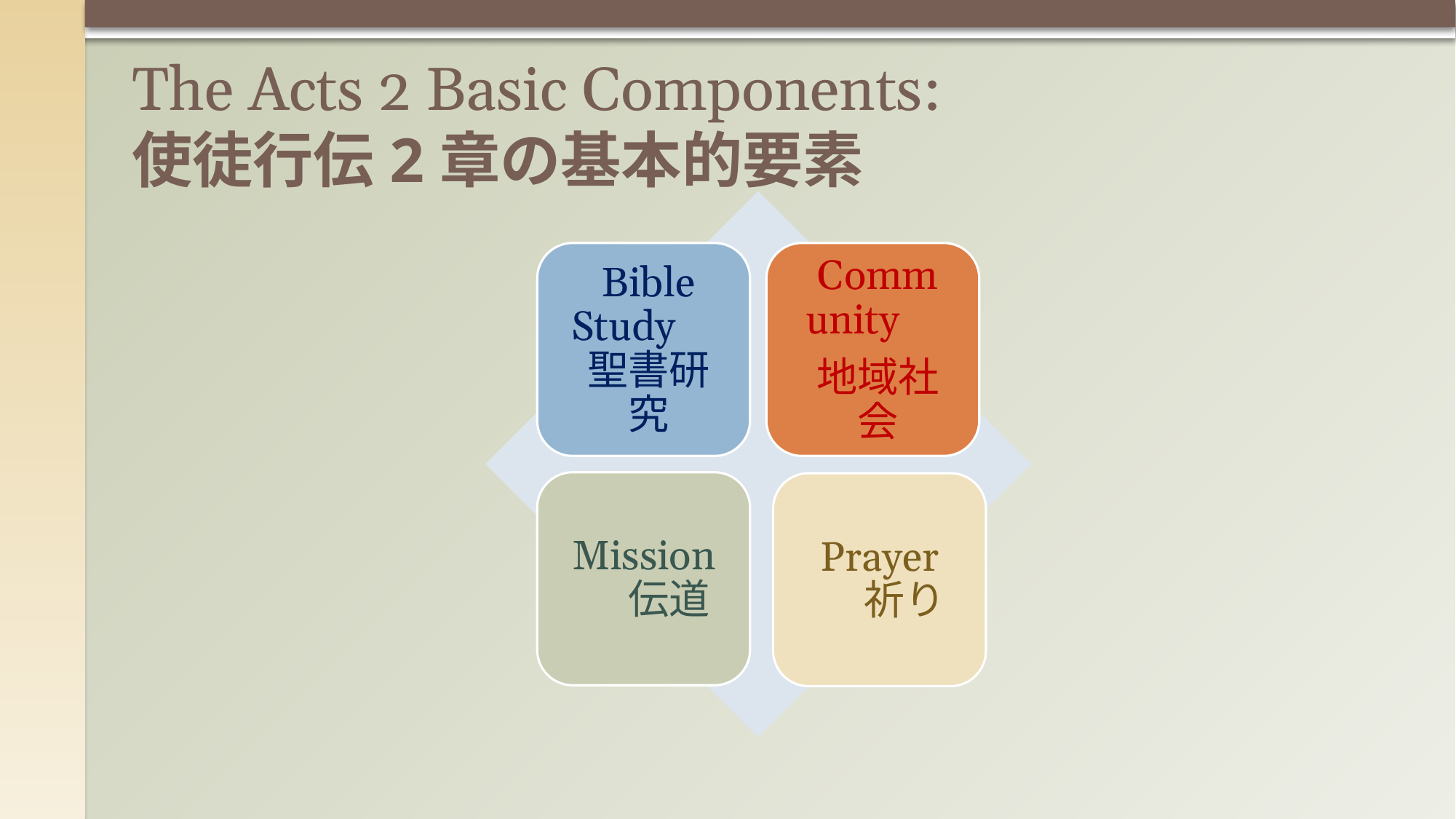

# The Acts 2 Basic Components: 使徒行伝2章の基本的要素
Bible Study　聖書研究
Comm unity
地域社会
Mission　伝道
Prayer　祈り